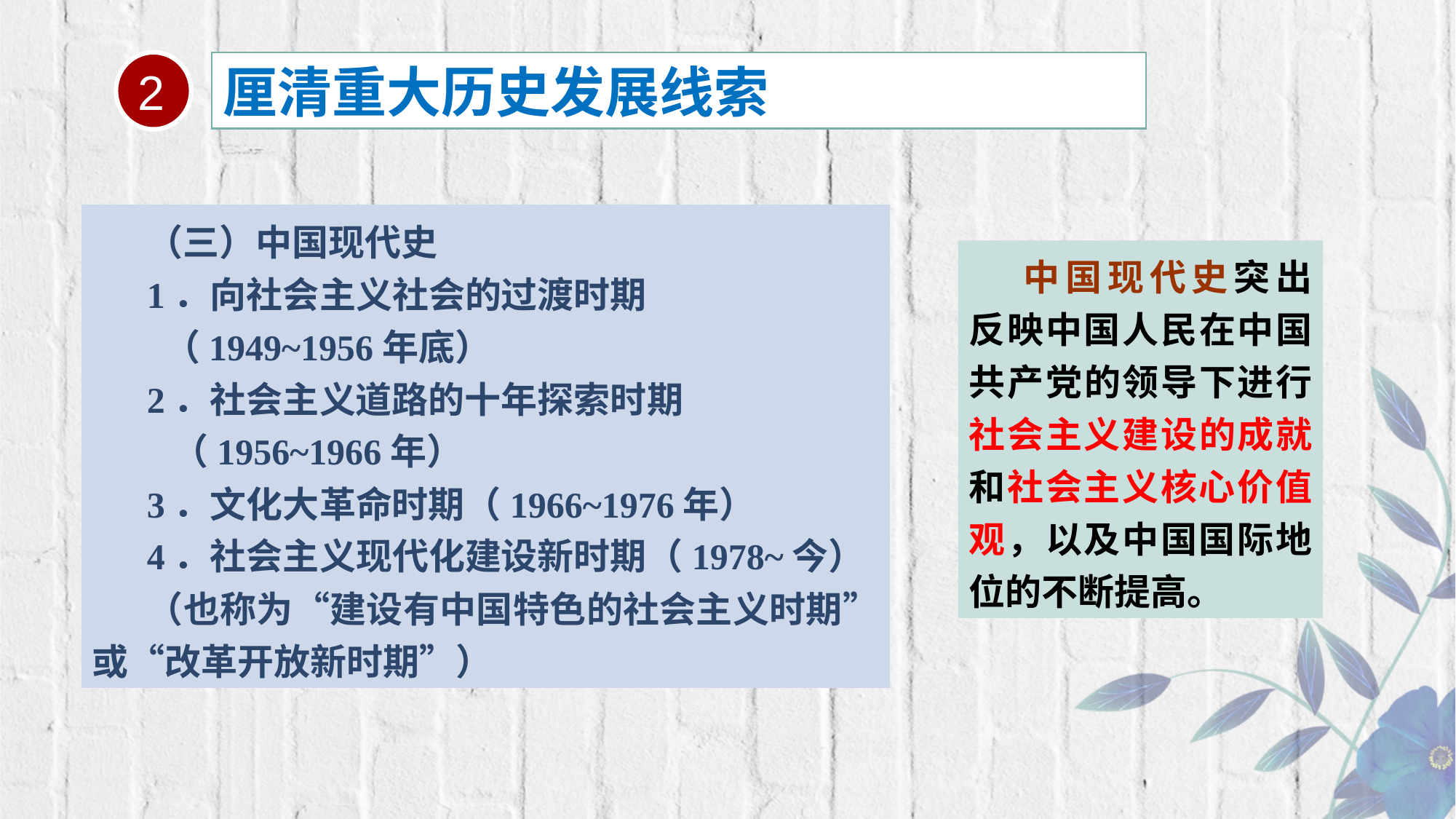

2
厘清重大历史发展线索
（三）中国现代史
1．向社会主义社会的过渡时期
 （1949~1956年底）
2．社会主义道路的十年探索时期
  （1956~1966年）
3．文化大革命时期（1966~1976年）
4．社会主义现代化建设新时期（1978~今）
（也称为“建设有中国特色的社会主义时期”或“改革开放新时期”）
中国现代史突出反映中国人民在中国共产党的领导下进行社会主义建设的成就和社会主义核心价值观，以及中国国际地位的不断提高。